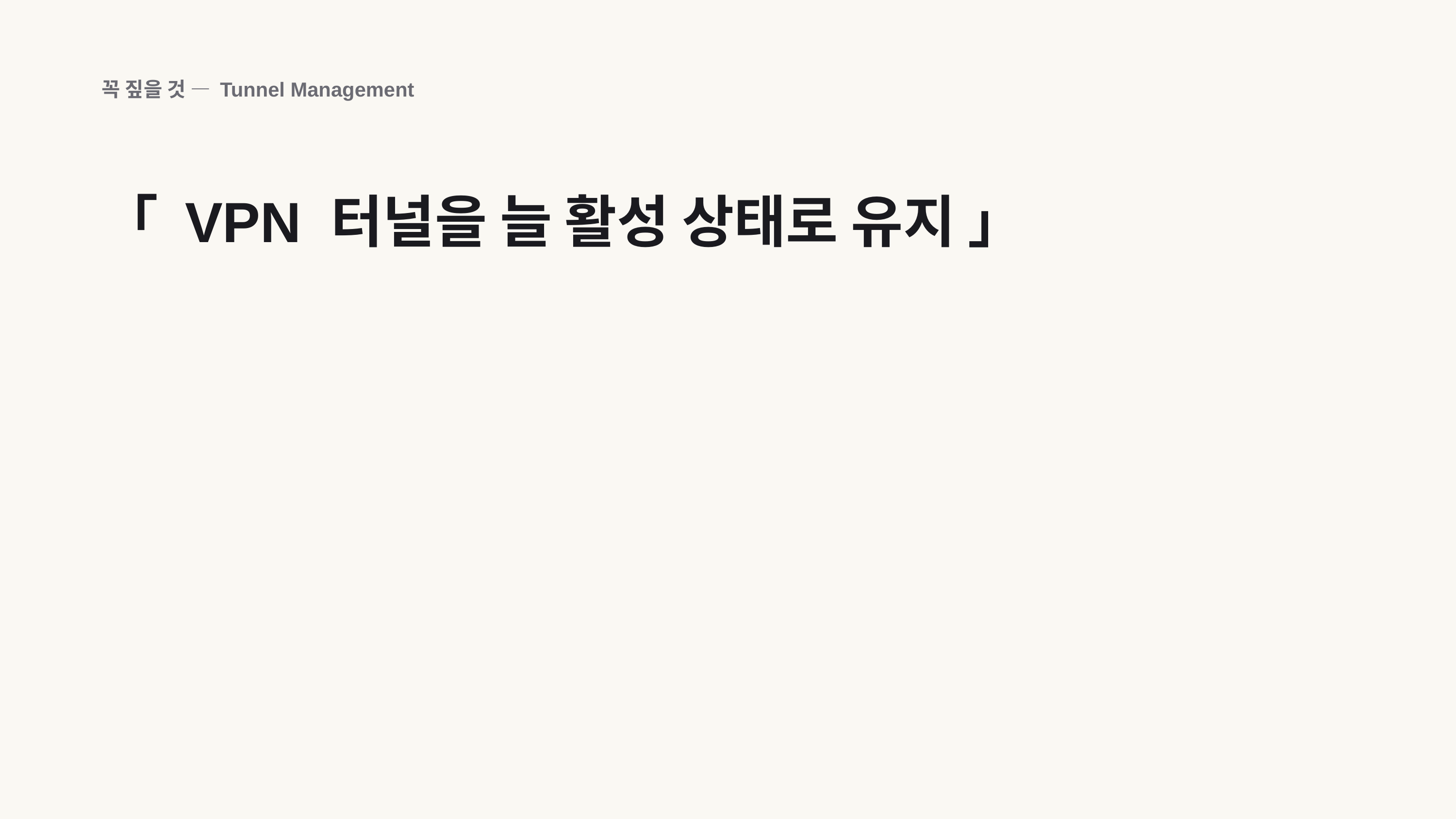

꼭 짚을 것 — Tunnel Management
「 VPN 터널을 늘 활성 상태로 유지 」